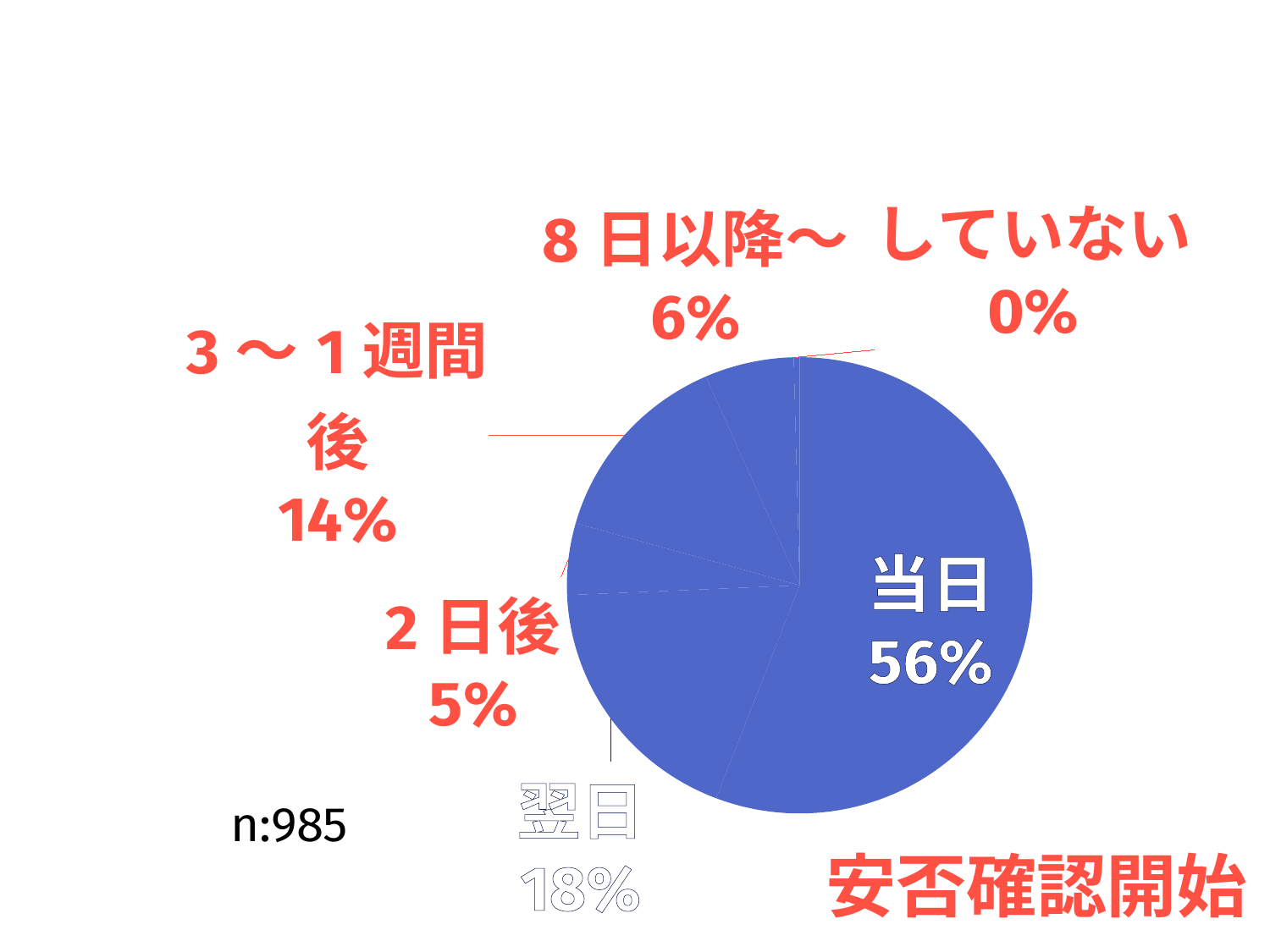

### Chart: 安否確認開始

| Category | 人数 |
|---|---|
| 当日 | 550.0 |
| 翌日 | 182.0 |
| 2日後 | 50.0 |
| 3～1週間後 | 138.0 |
| 8日以降～ | 61.0 |
| していない | 4.0 |